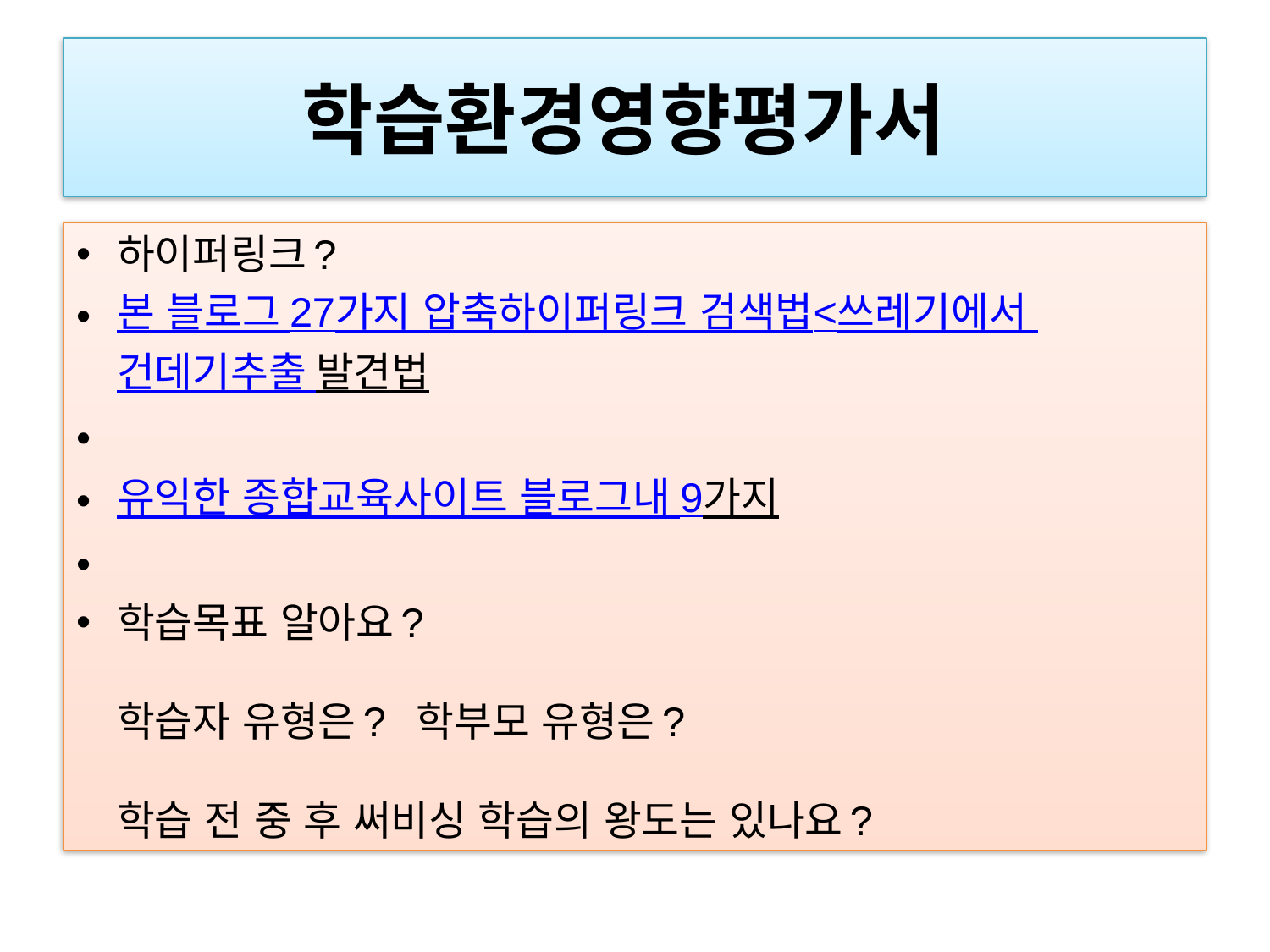

# 학습환경영향평가서
하이퍼링크?
본 블로그 27가지 압축하이퍼링크 검색법<쓰레기에서 건데기추출 발견법

유익한 종합교육사이트 블로그내 9가지

학습목표 알아요?
학습자 유형은?  학부모 유형은?
학습 전 중 후 써비싱 학습의 왕도는 있나요?